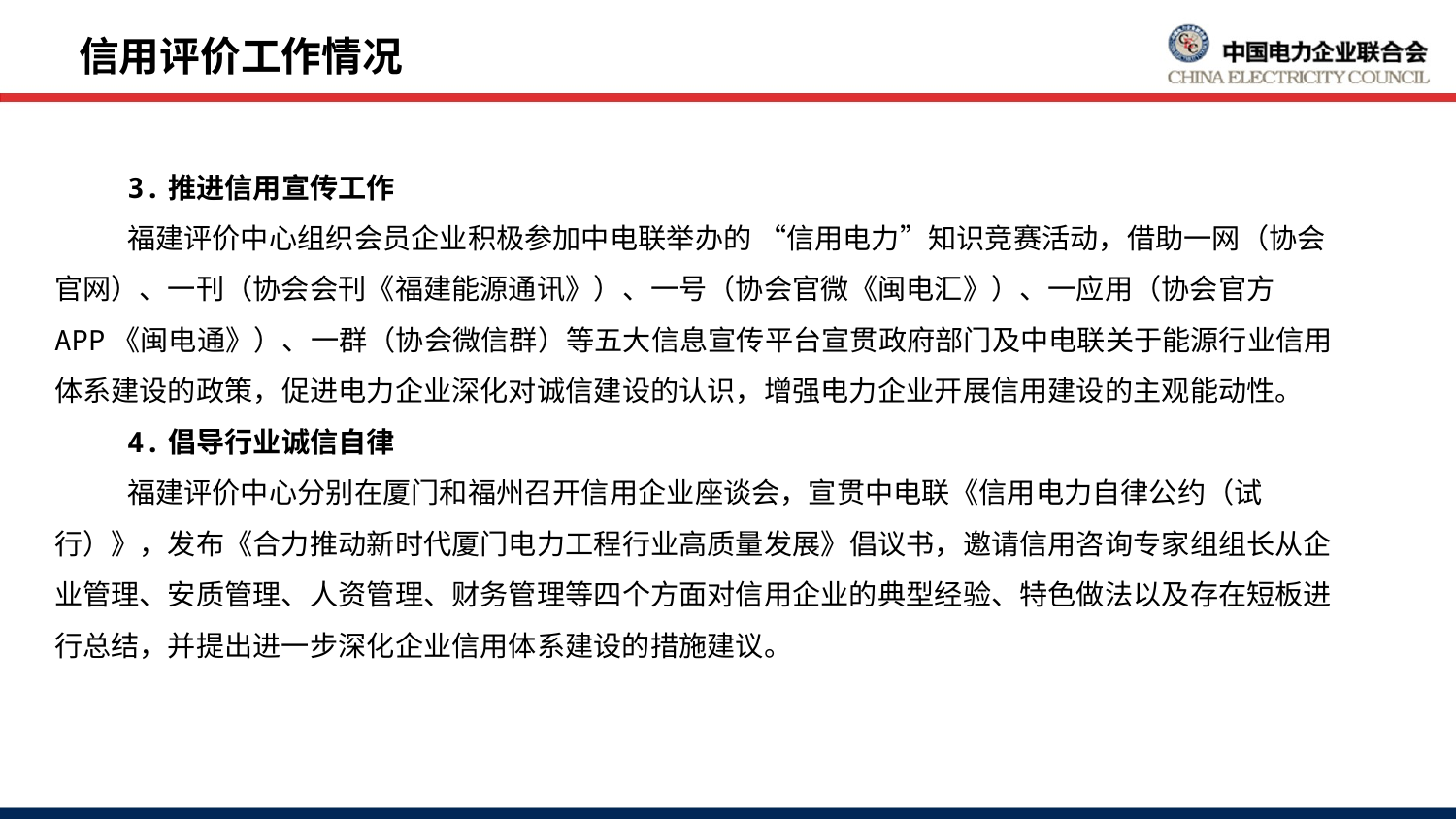

信用评价工作情况
3.推进信用宣传工作
福建评价中心组织会员企业积极参加中电联举办的 “信用电力”知识竞赛活动，借助一网（协会官网）、一刊（协会会刊《福建能源通讯》）、一号（协会官微《闽电汇》）、一应用（协会官方APP《闽电通》）、一群（协会微信群）等五大信息宣传平台宣贯政府部门及中电联关于能源行业信用体系建设的政策，促进电力企业深化对诚信建设的认识，增强电力企业开展信用建设的主观能动性。
4.倡导行业诚信自律
福建评价中心分别在厦门和福州召开信用企业座谈会，宣贯中电联《信用电力自律公约（试行）》，发布《合力推动新时代厦门电力工程行业高质量发展》倡议书，邀请信用咨询专家组组长从企业管理、安质管理、人资管理、财务管理等四个方面对信用企业的典型经验、特色做法以及存在短板进行总结，并提出进一步深化企业信用体系建设的措施建议。